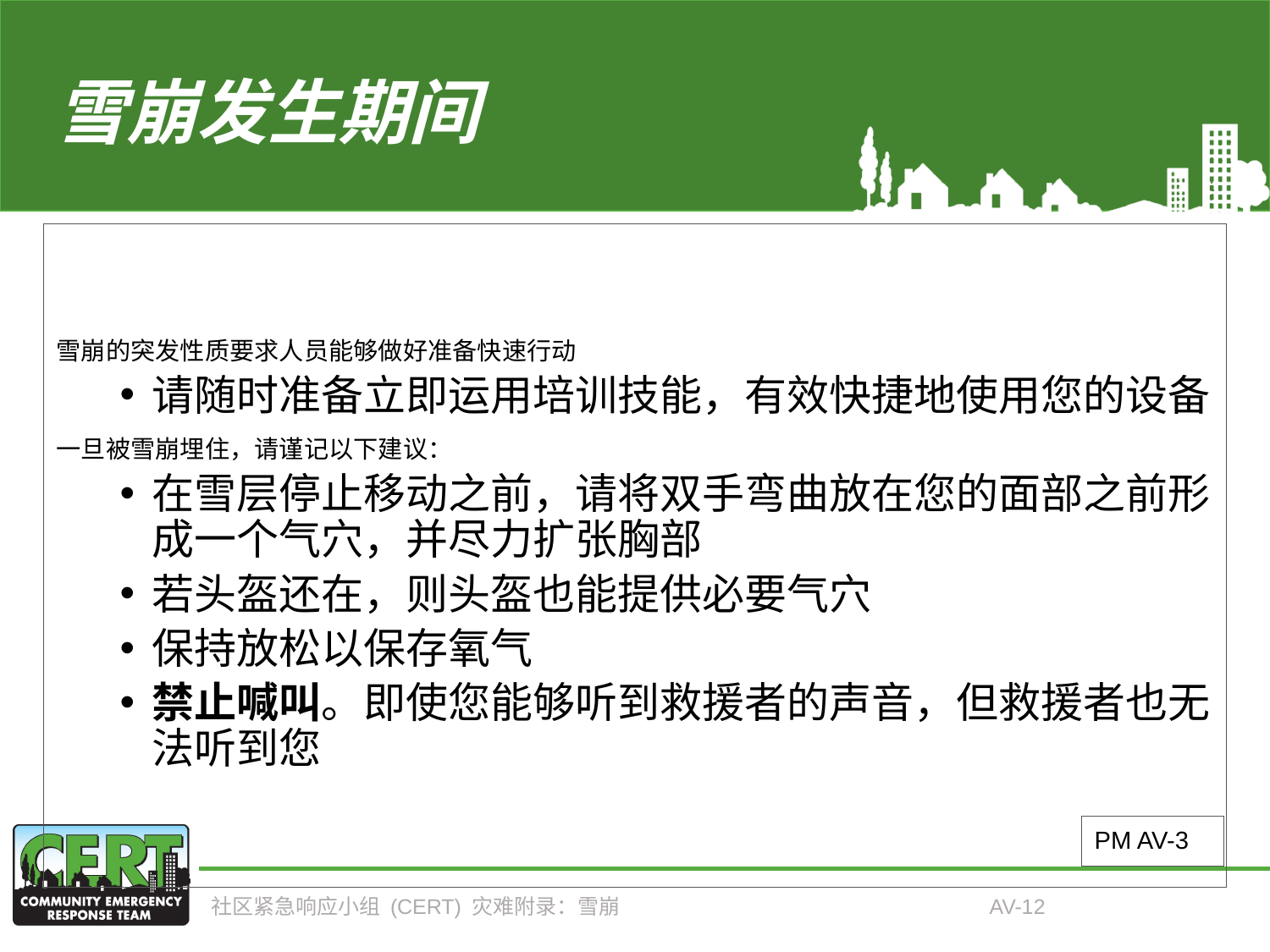

# 雪崩发生期间
雪崩的突发性质要求人员能够做好准备快速行动
请随时准备立即运用培训技能，有效快捷地使用您的设备
一旦被雪崩埋住，请谨记以下建议：
在雪层停止移动之前，请将双手弯曲放在您的面部之前形成一个气穴，并尽力扩张胸部
若头盔还在，则头盔也能提供必要气穴
保持放松以保存氧气
禁止喊叫。即使您能够听到救援者的声音，但救援者也无法听到您
PM AV-3
社区紧急响应小组 (CERT) 灾难附录：雪崩
AV-12